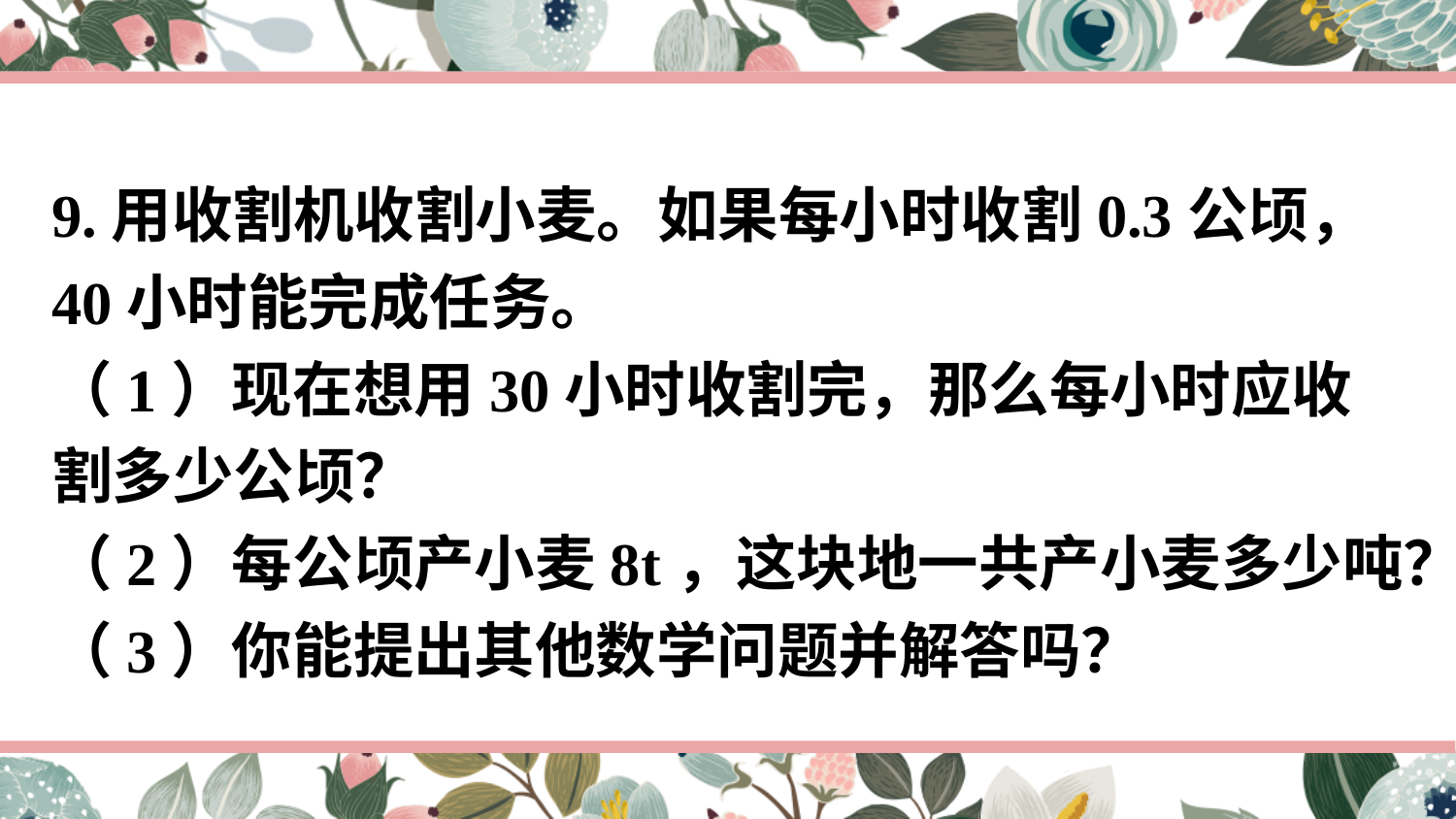

9.用收割机收割小麦。如果每小时收割0.3公顷，40小时能完成任务。
（1）现在想用30小时收割完，那么每小时应收割多少公顷？
（2）每公顷产小麦8t，这块地一共产小麦多少吨？
（3）你能提出其他数学问题并解答吗？